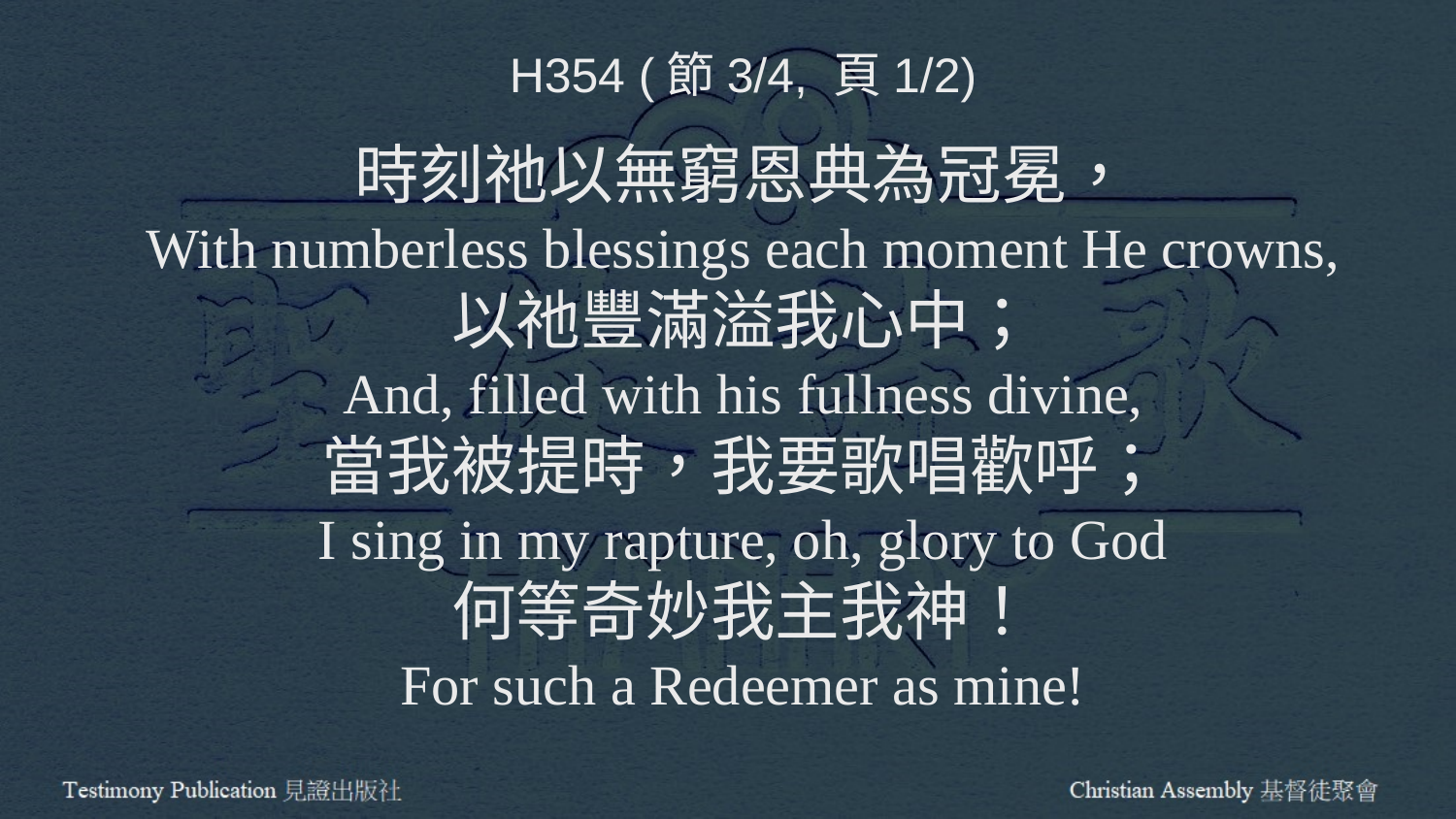

H354 (節3/4, 頁1/2)

時刻祂以無窮恩典為冠冕，
With numberless blessings each moment He crowns,
以祂豐滿溢我心中；
And, filled with his fullness divine,
當我被提時，我要歌唱歡呼；
I sing in my rapture, oh, glory to God
何等奇妙我主我神！
For such a Redeemer as mine!